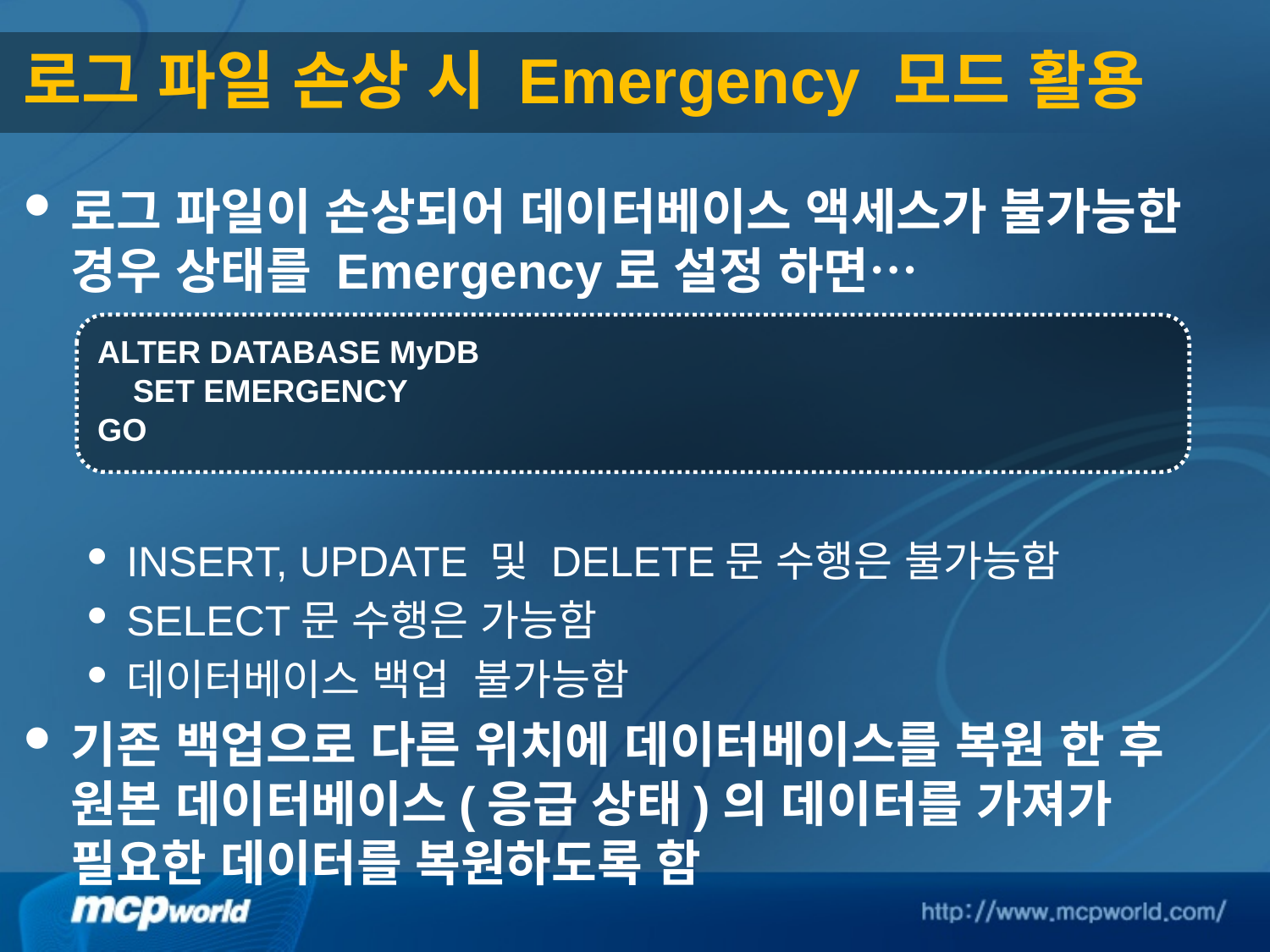

# 로그 파일 손상 시 Emergency 모드 활용
로그 파일이 손상되어 데이터베이스 액세스가 불가능한 경우 상태를 Emergency로 설정 하면…

INSERT, UPDATE 및 DELETE문 수행은 불가능함
SELECT문 수행은 가능함
데이터베이스 백업  불가능함
기존 백업으로 다른 위치에 데이터베이스를 복원 한 후 원본 데이터베이스(응급 상태)의 데이터를 가져가 필요한 데이터를 복원하도록 함
ALTER DATABASE MyDB
    SET EMERGENCY
GO